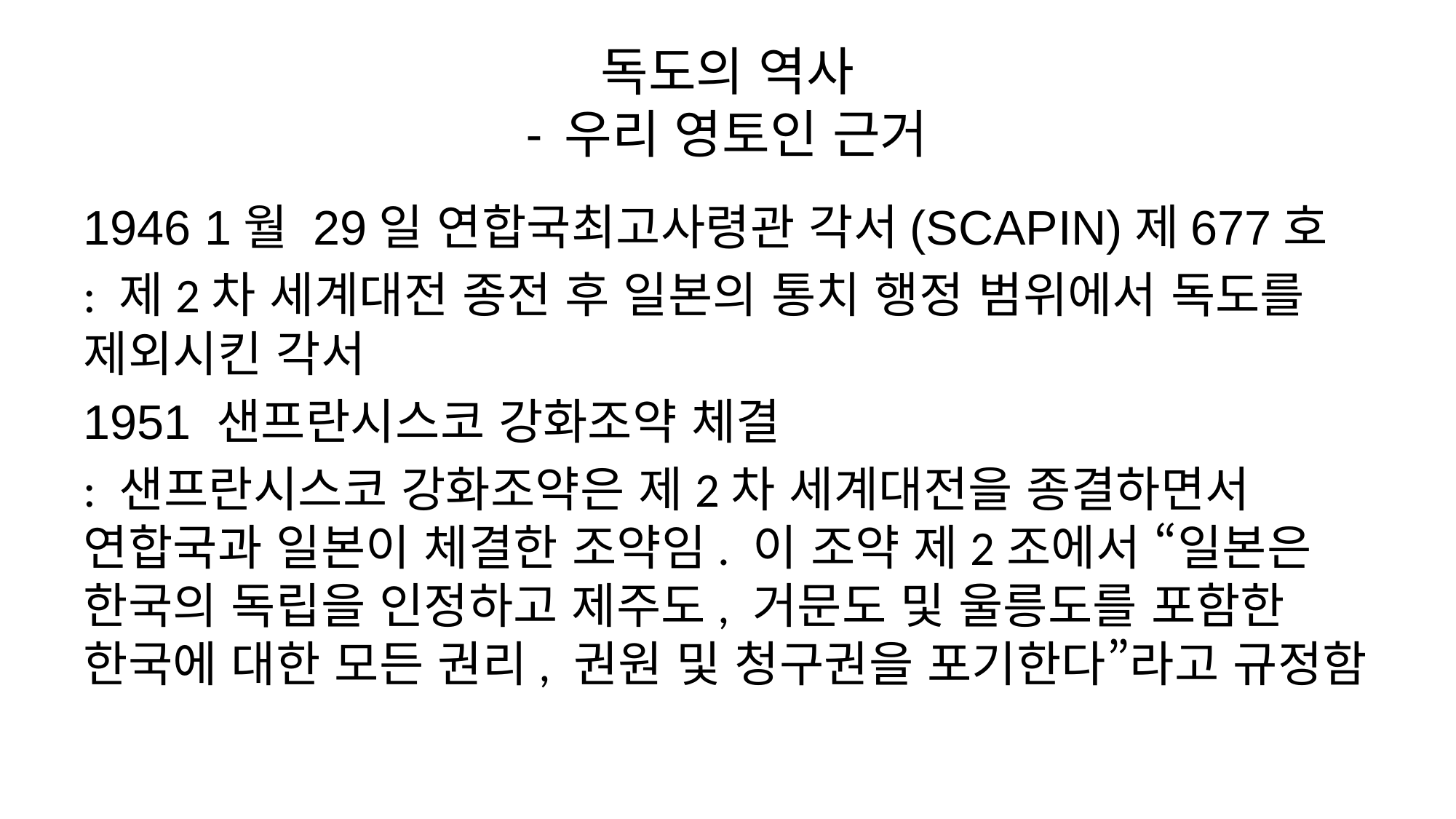

# 독도의 역사 - 우리 영토인 근거
1946 1월 29일 연합국최고사령관 각서(SCAPIN)제677호
: 제2차 세계대전 종전 후 일본의 통치 행정 범위에서 독도를 제외시킨 각서
1951 샌프란시스코 강화조약 체결
: 샌프란시스코 강화조약은 제2차 세계대전을 종결하면서 연합국과 일본이 체결한 조약임. 이 조약 제2조에서 “일본은 한국의 독립을 인정하고 제주도, 거문도 및 울릉도를 포함한 한국에 대한 모든 권리, 권원 및 청구권을 포기한다”라고 규정함